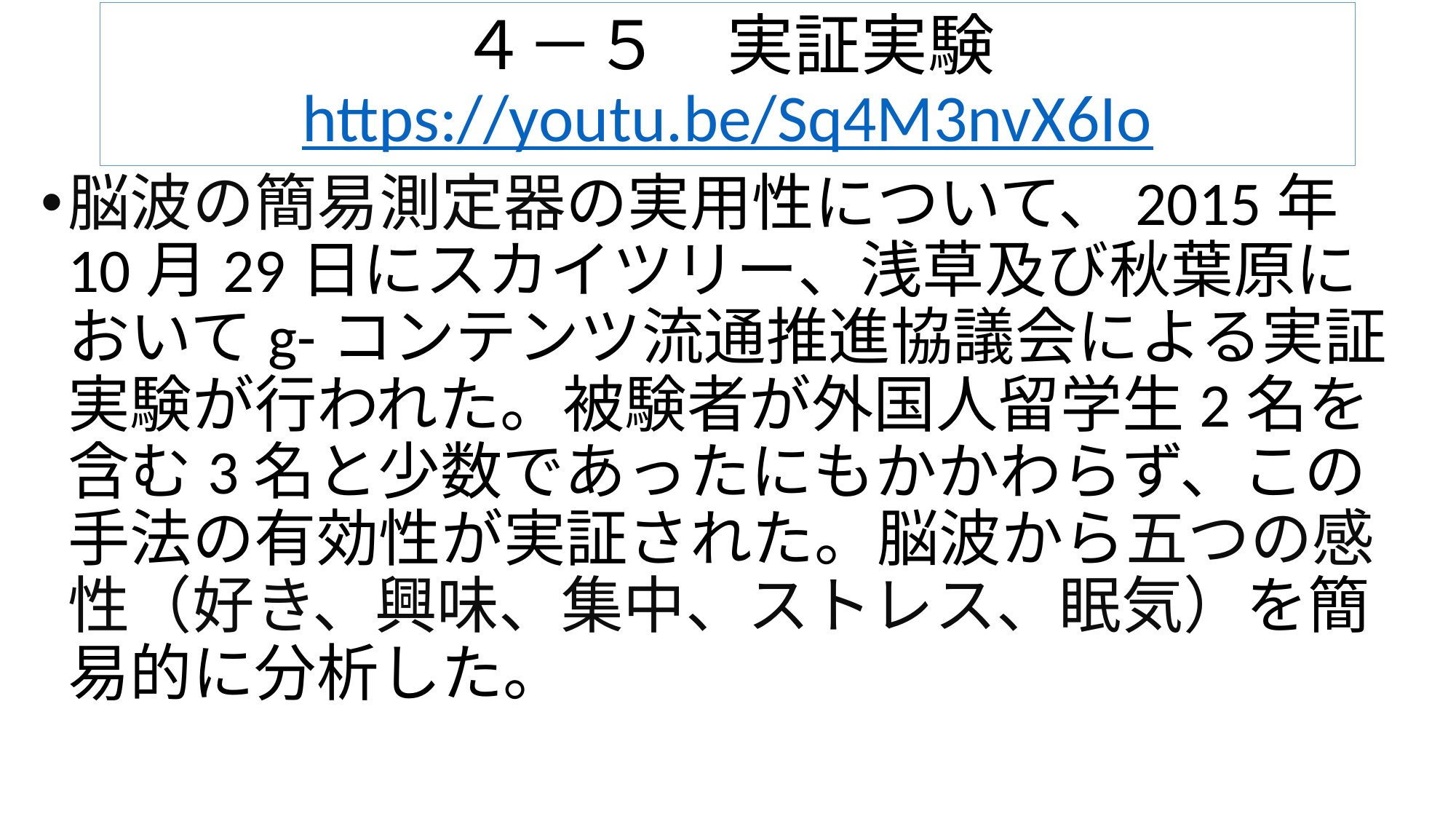

# ４－５　実証実験 https://youtu.be/Sq4M3nvX6Io
脳波の簡易測定器の実用性について、2015年10月29日にスカイツリー、浅草及び秋葉原においてg-コンテンツ流通推進協議会による実証実験が行われた。被験者が外国人留学生2名を含む3名と少数であったにもかかわらず、この手法の有効性が実証された。脳波から五つの感性（好き、興味、集中、ストレス、眠気）を簡易的に分析した。